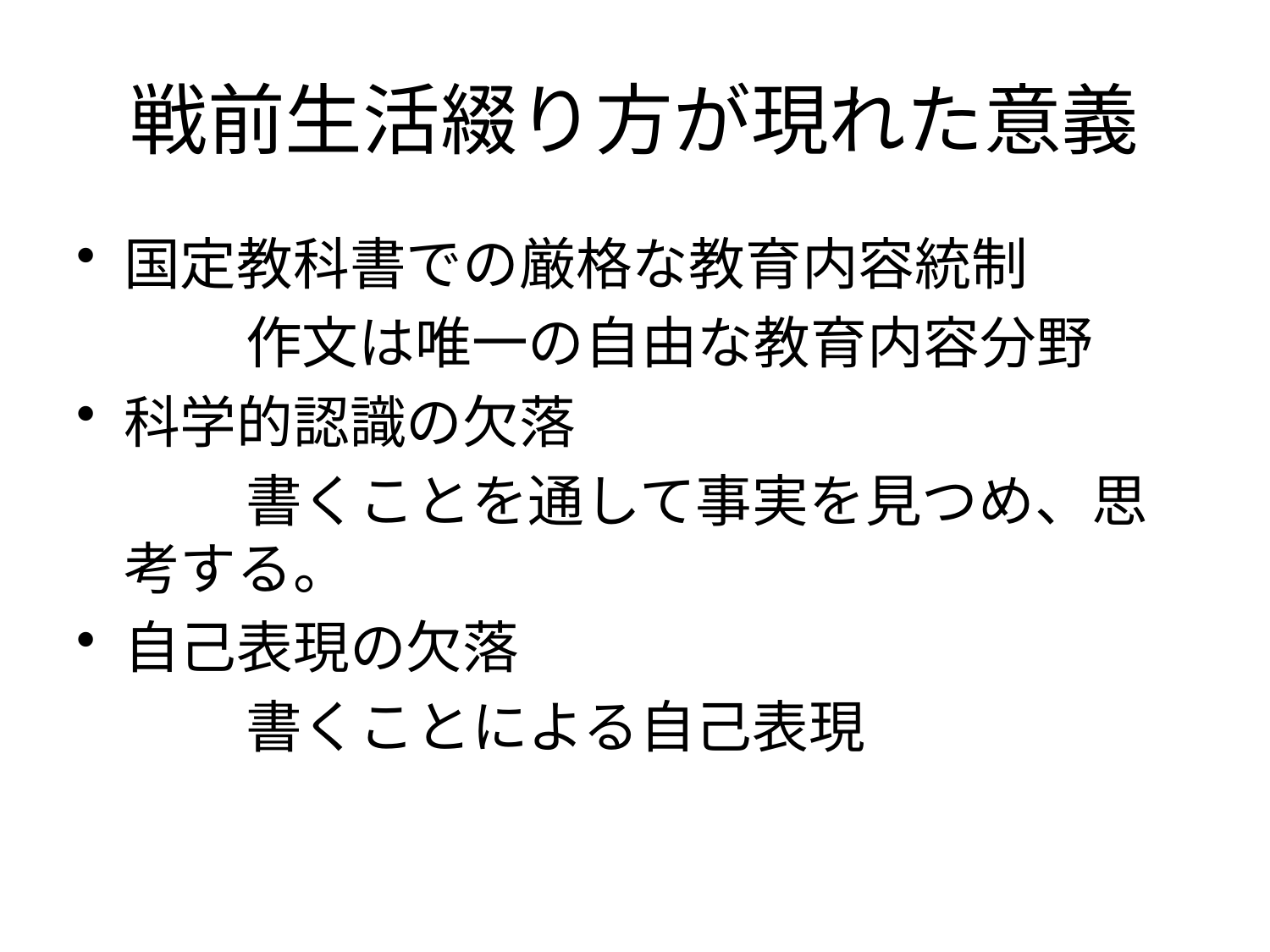

# 戦前生活綴り方が現れた意義
国定教科書での厳格な教育内容統制
　　　作文は唯一の自由な教育内容分野
科学的認識の欠落
　　　書くことを通して事実を見つめ、思考する。
自己表現の欠落
　　　書くことによる自己表現